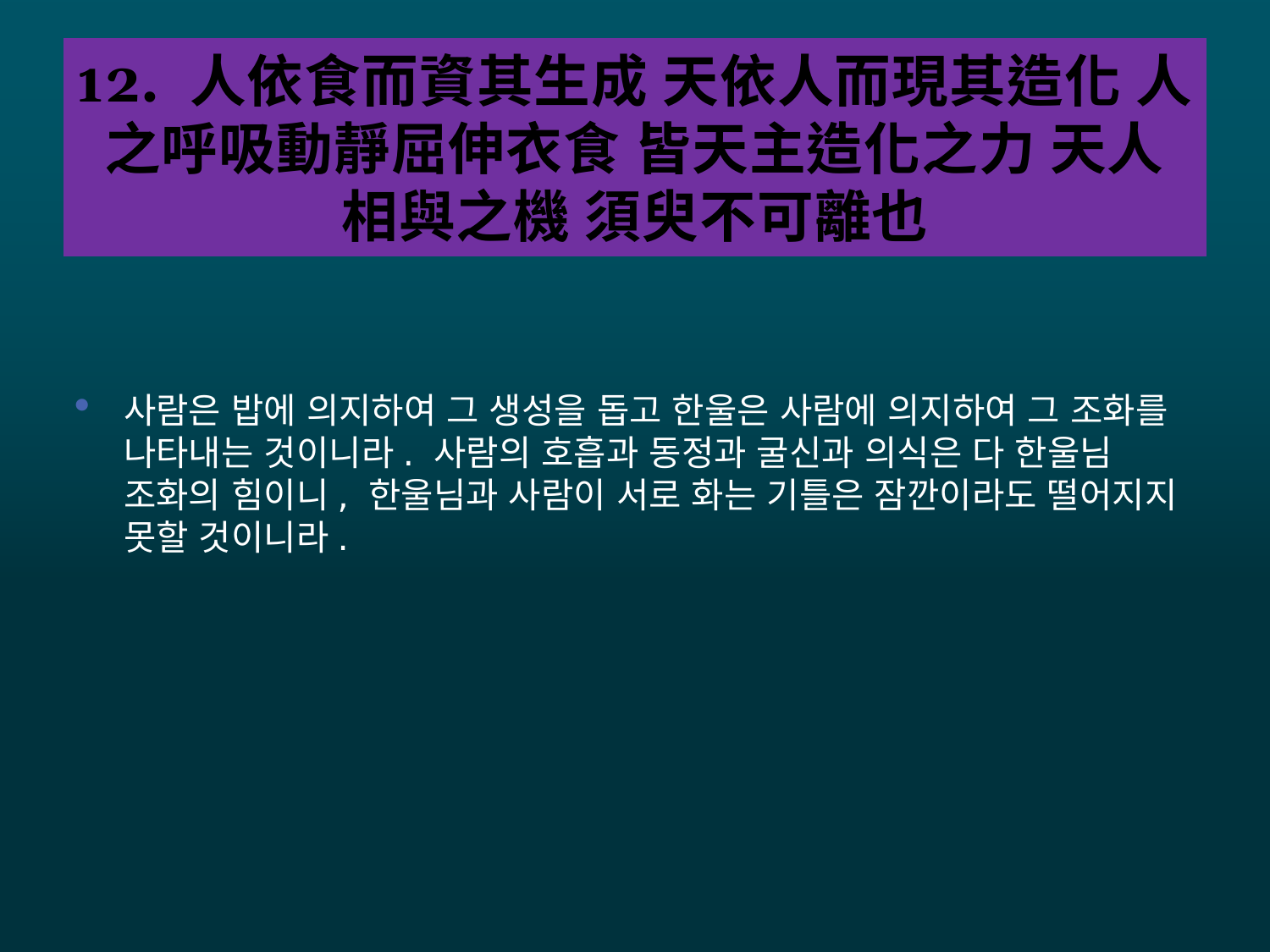

# 12. 人依食而資其生成 天依人而現其造化 人之呼吸動靜屈伸衣食 皆天主造化之力 天人相與之機 須臾不可離也
사람은 밥에 의지하여 그 생성을 돕고 한울은 사람에 의지하여 그 조화를 나타내는 것이니라. 사람의 호흡과 동정과 굴신과 의식은 다 한울님 조화의 힘이니, 한울님과 사람이 서로 화는 기틀은 잠깐이라도 떨어지지 못할 것이니라.